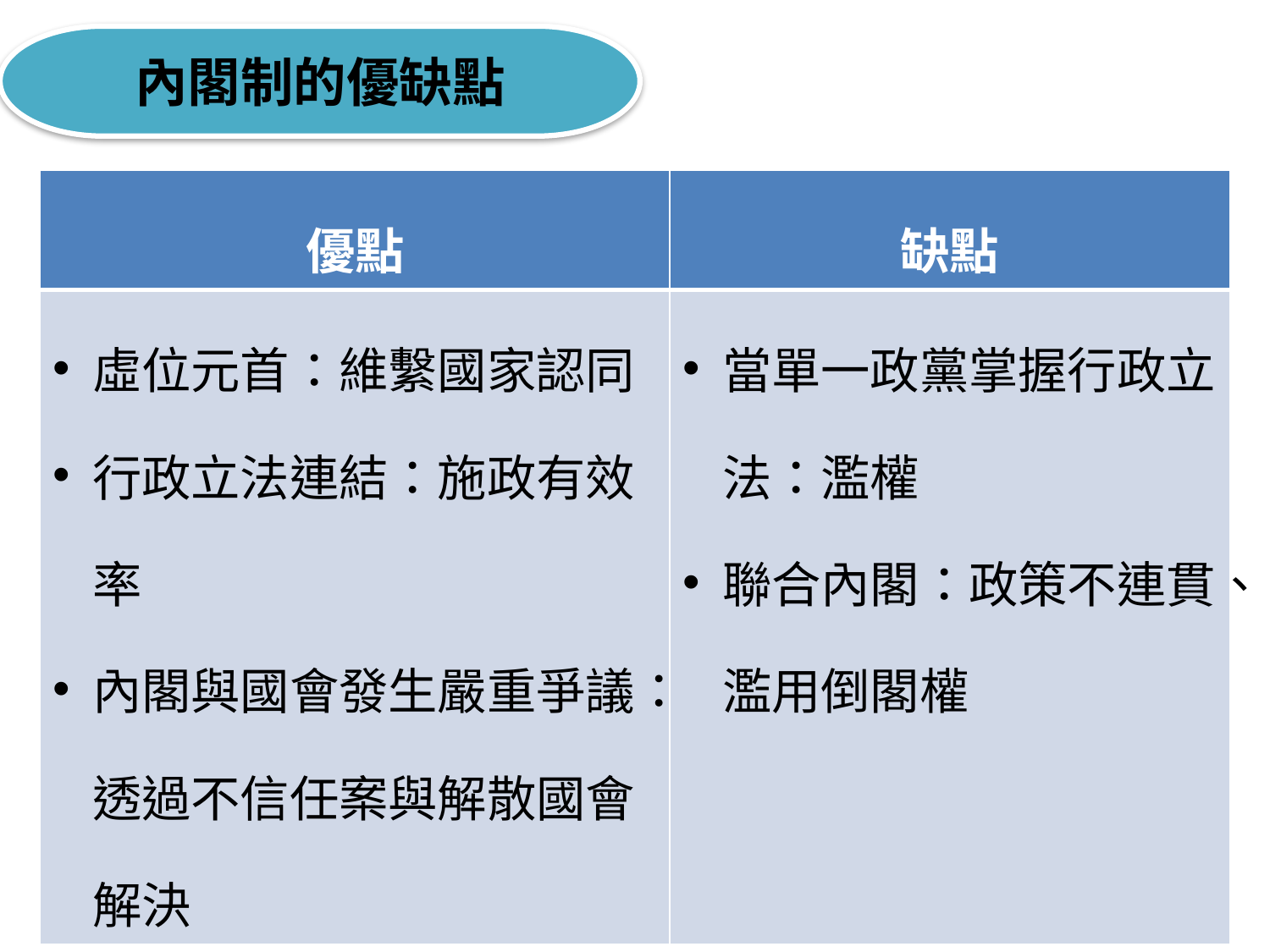

內閣制的優缺點
| 優點 | 缺點 |
| --- | --- |
| 虛位元首：維繫國家認同 行政立法連結：施政有效率 內閣與國會發生嚴重爭議：透過不信任案與解散國會解決 | 當單一政黨掌握行政立法：濫權 聯合內閣：政策不連貫、濫用倒閣權 |